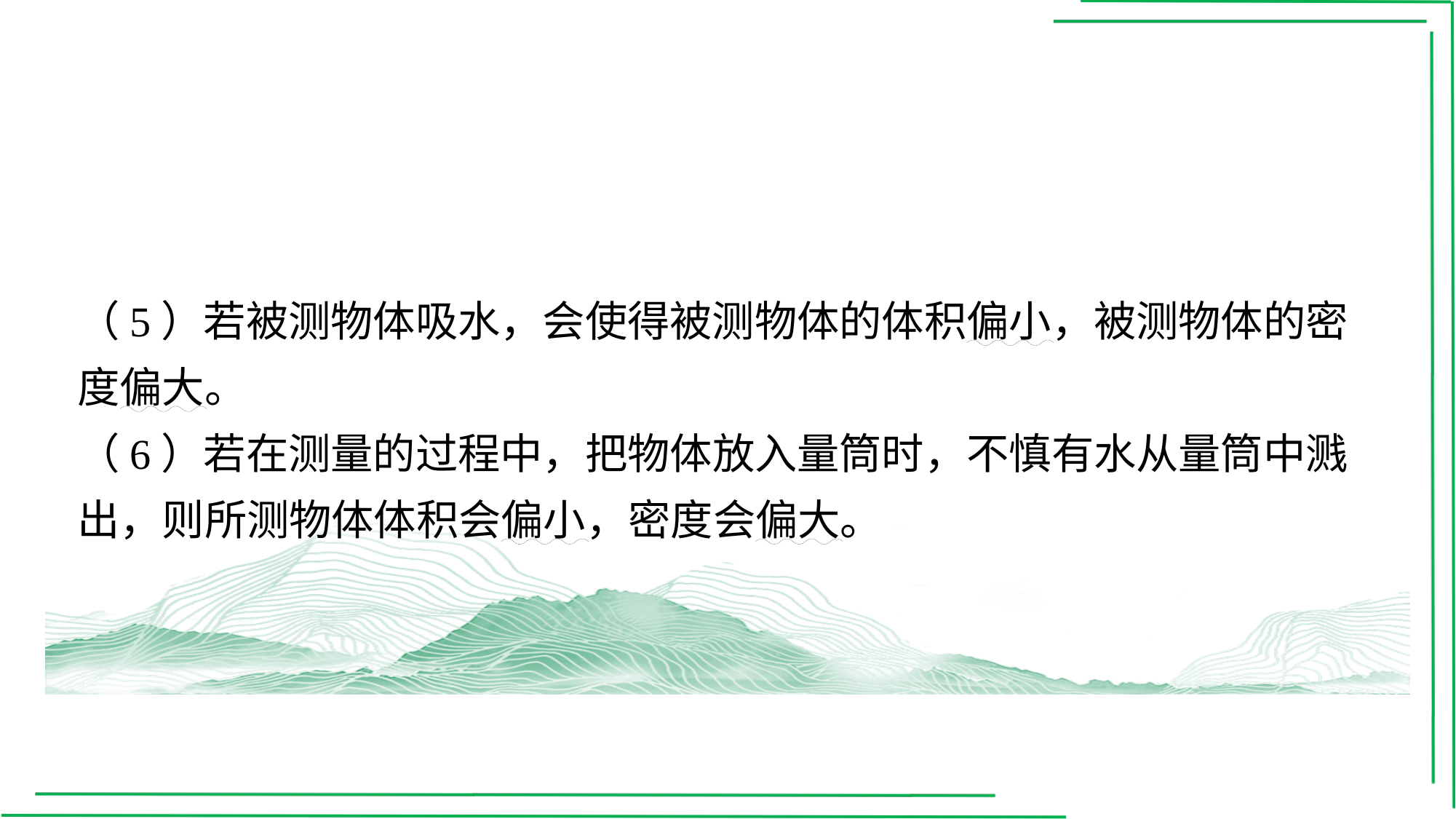

（5）若被测物体吸水，会使得被测物体的体积偏小，被测物体的密度偏大。
（6）若在测量的过程中，把物体放入量筒时，不慎有水从量筒中溅出，则所测物体体积会偏小，密度会偏大。